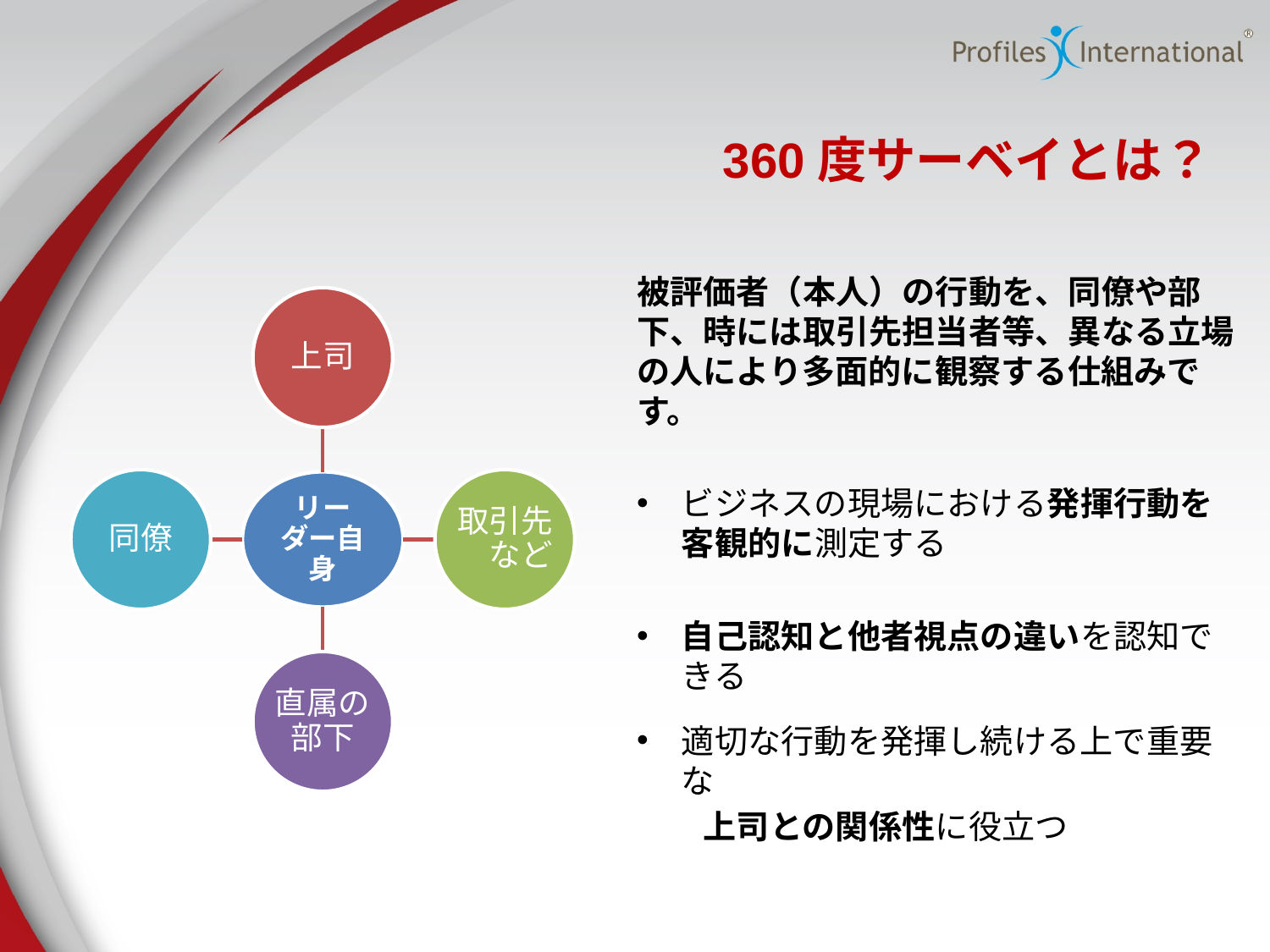

# 360度サーベイとは？
被評価者（本人）の行動を、同僚や部下、時には取引先担当者等、異なる立場の人により多面的に観察する仕組みです。

ビジネスの現場における発揮行動を客観的に測定する

自己認知と他者視点の違いを認知できる

適切な行動を発揮し続ける上で重要な
　　上司との関係性に役立つ

リーダー自身

上司

取引先　など

直属の部下

同僚